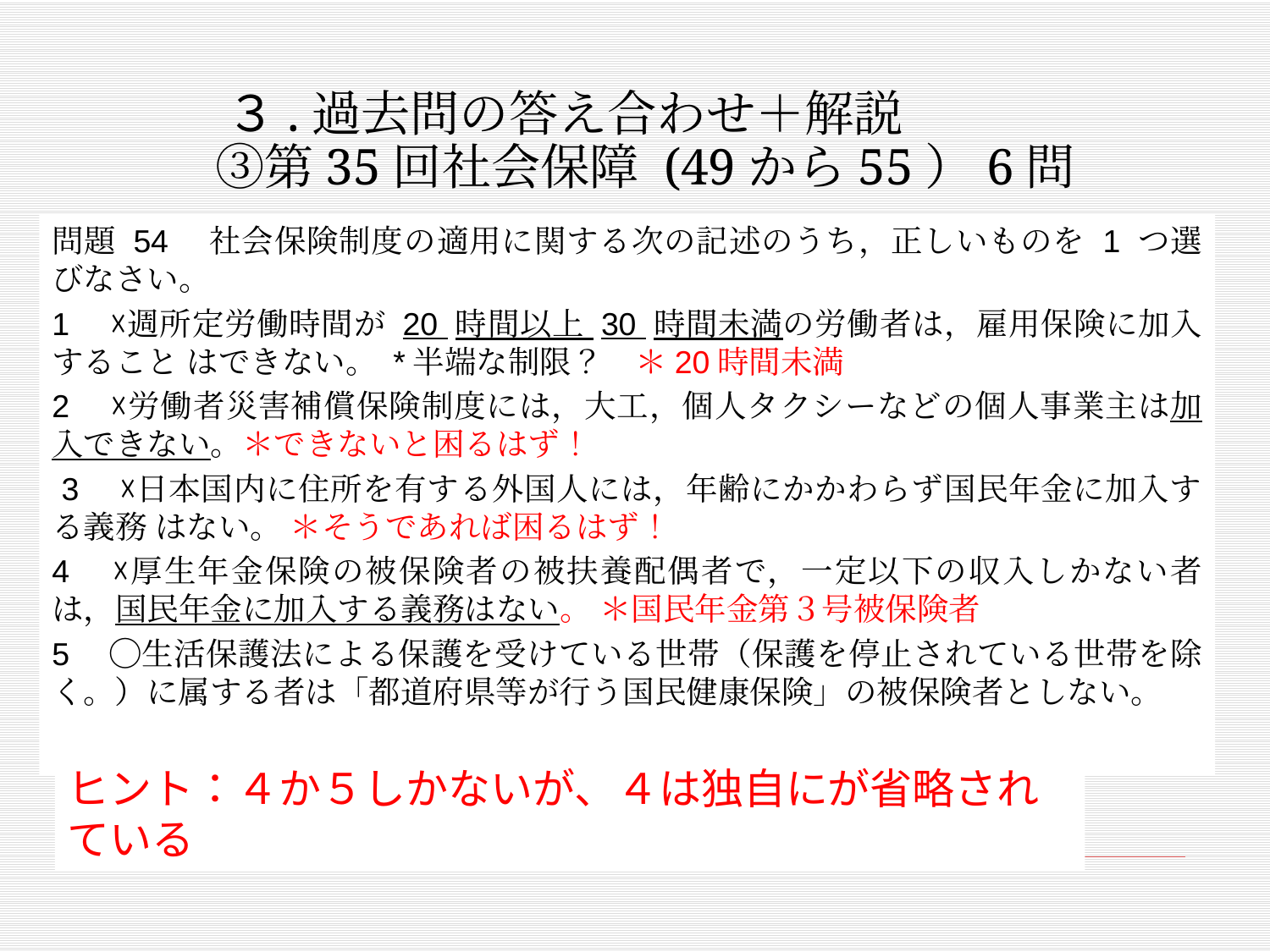

# ３.過去問の答え合わせ＋解説 　③第35回社会保障 (49から55）6問
問題 54　社会保険制度の適用に関する次の記述のうち，正しいものを 1 つ選びなさい。
1　☓週所定労働時間が 20 時間以上 30 時間未満の労働者は，雇用保険に加入すること はできない。 *半端な制限？　＊20時間未満
2　☓労働者災害補償保険制度には，大工，個人タクシーなどの個人事業主は加入できない。＊できないと困るはず！
 3　☓日本国内に住所を有する外国人には，年齢にかかわらず国民年金に加入する義務 はない。 ＊そうであれば困るはず！
4　☓厚生年金保険の被保険者の被扶養配偶者で，一定以下の収入しかない者は，国民年金に加入する義務はない。 ＊国民年金第３号被保険者
5　◯生活保護法による保護を受けている世帯（保護を停止されている世帯を除く。）に属する者は「都道府県等が行う国民健康保険」の被保険者としない。

ヒント：４か５しかないが、４は独自にが省略されている